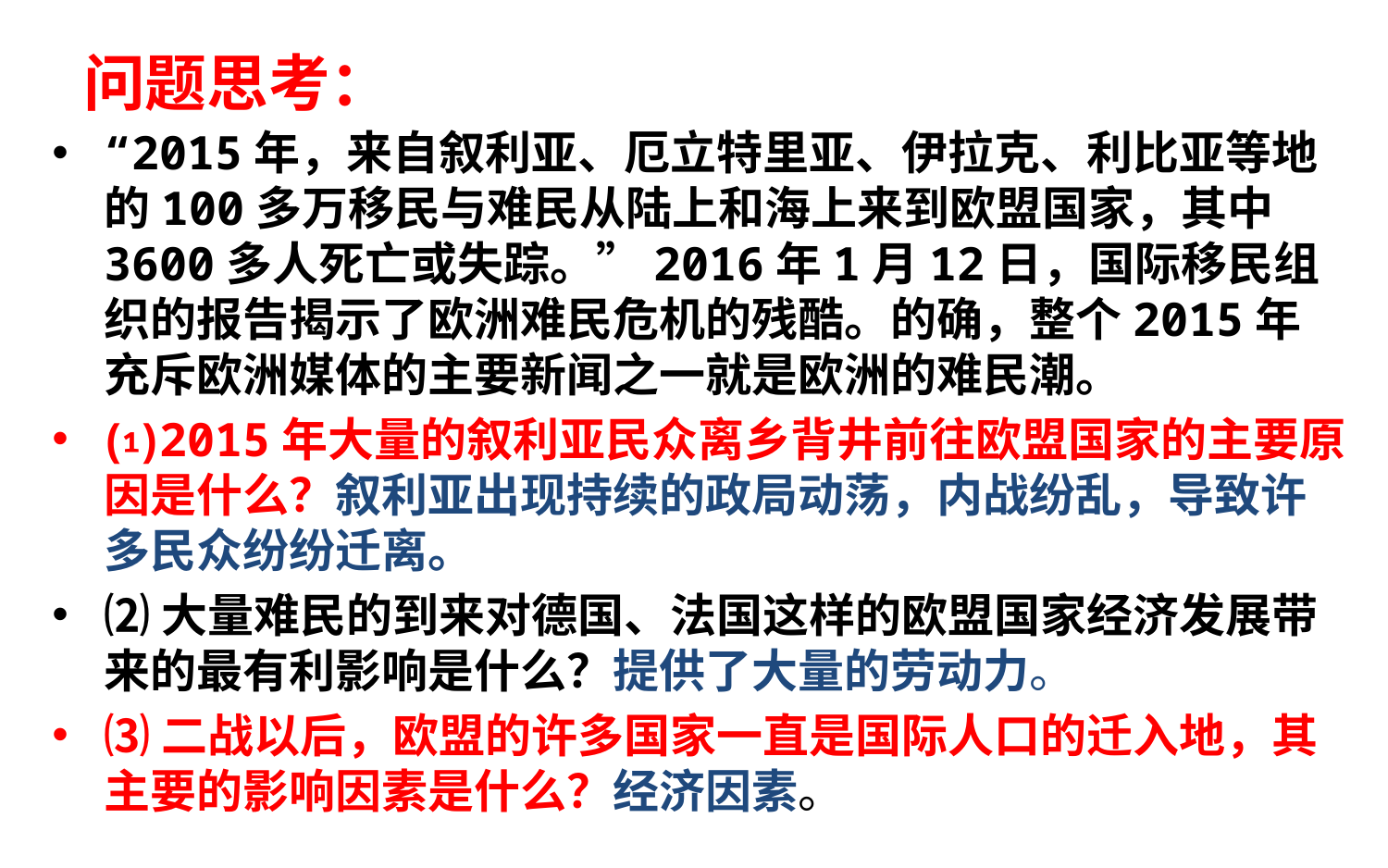

# 问题思考：
“2015年，来自叙利亚、厄立特里亚、伊拉克、利比亚等地的100多万移民与难民从陆上和海上来到欧盟国家，其中3600多人死亡或失踪。”2016年1月12日，国际移民组织的报告揭示了欧洲难民危机的残酷。的确，整个2015年充斥欧洲媒体的主要新闻之一就是欧洲的难民潮。
⑴2015年大量的叙利亚民众离乡背井前往欧盟国家的主要原因是什么？叙利亚出现持续的政局动荡，内战纷乱，导致许多民众纷纷迁离。
⑵大量难民的到来对德国、法国这样的欧盟国家经济发展带来的最有利影响是什么？提供了大量的劳动力。
⑶二战以后，欧盟的许多国家一直是国际人口的迁入地，其主要的影响因素是什么？经济因素。